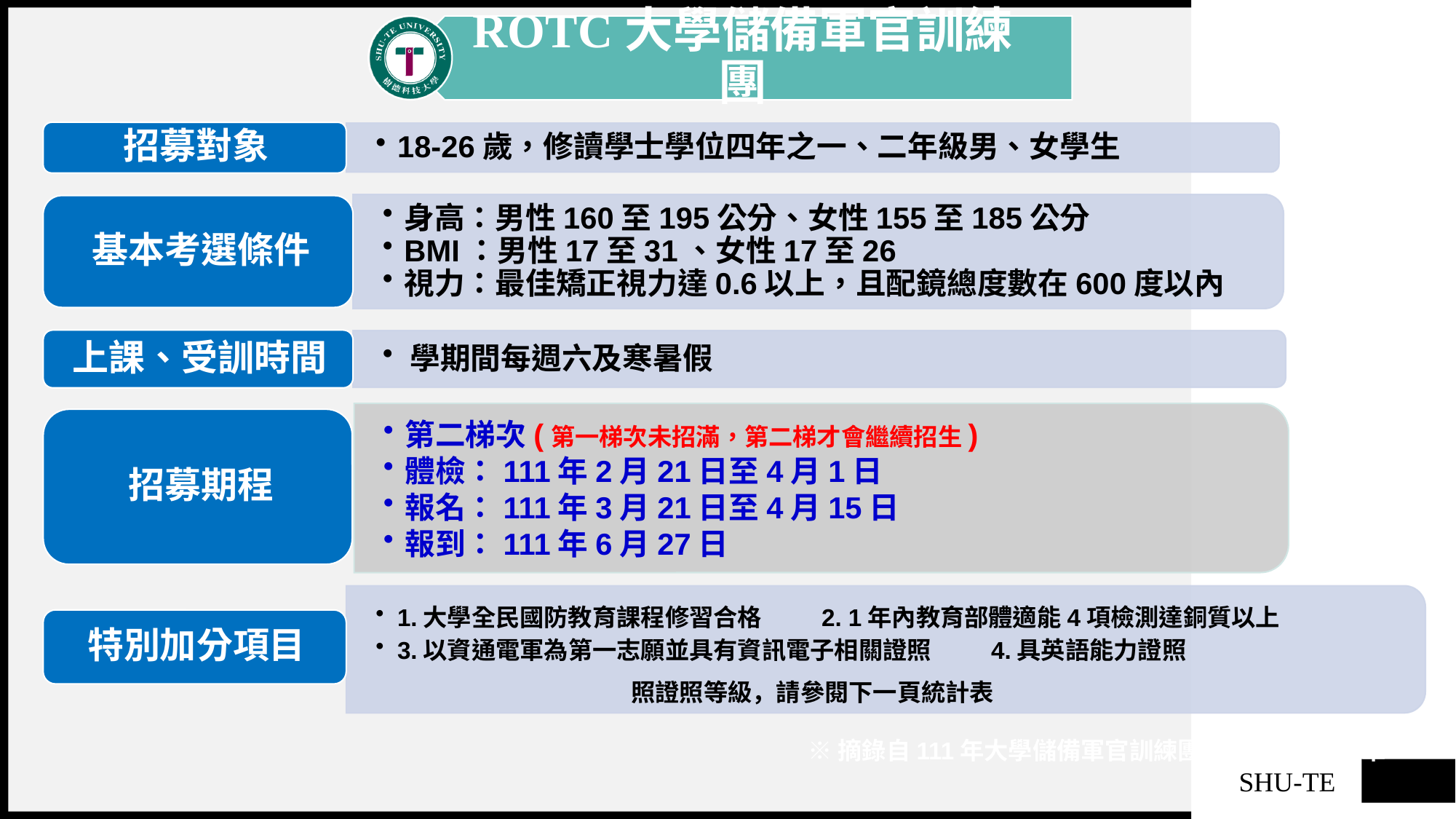

ROTC大學儲備軍官訓練團
18-26歲，修讀學士學位四年之一、二年級男、女學生
招募對象
身高：男性160至195公分、女性155至185公分
BMI：男性17至31、女性17至26
視力：最佳矯正視力達0.6以上，且配鏡總度數在600度以內
基本考選條件
學期間每週六及寒暑假
上課、受訓時間
招募期程
1.大學全民國防教育課程修習合格　　 2. 1年內教育部體適能4項檢測達銅質以上
3.以資通電軍為第一志願並具有資訊電子相關證照　　 4.具英語能力證照

特別加分項目

第二梯次(第一梯次未招滿，第二梯才會繼續招生)
體檢：111年2月21日至4月1日
報名：111年3月21日至4月15日
報到：111年6月27日
照證照等級，請參閱下一頁統計表
※摘錄自111年大學儲備軍官訓練團甄選(招生)簡章